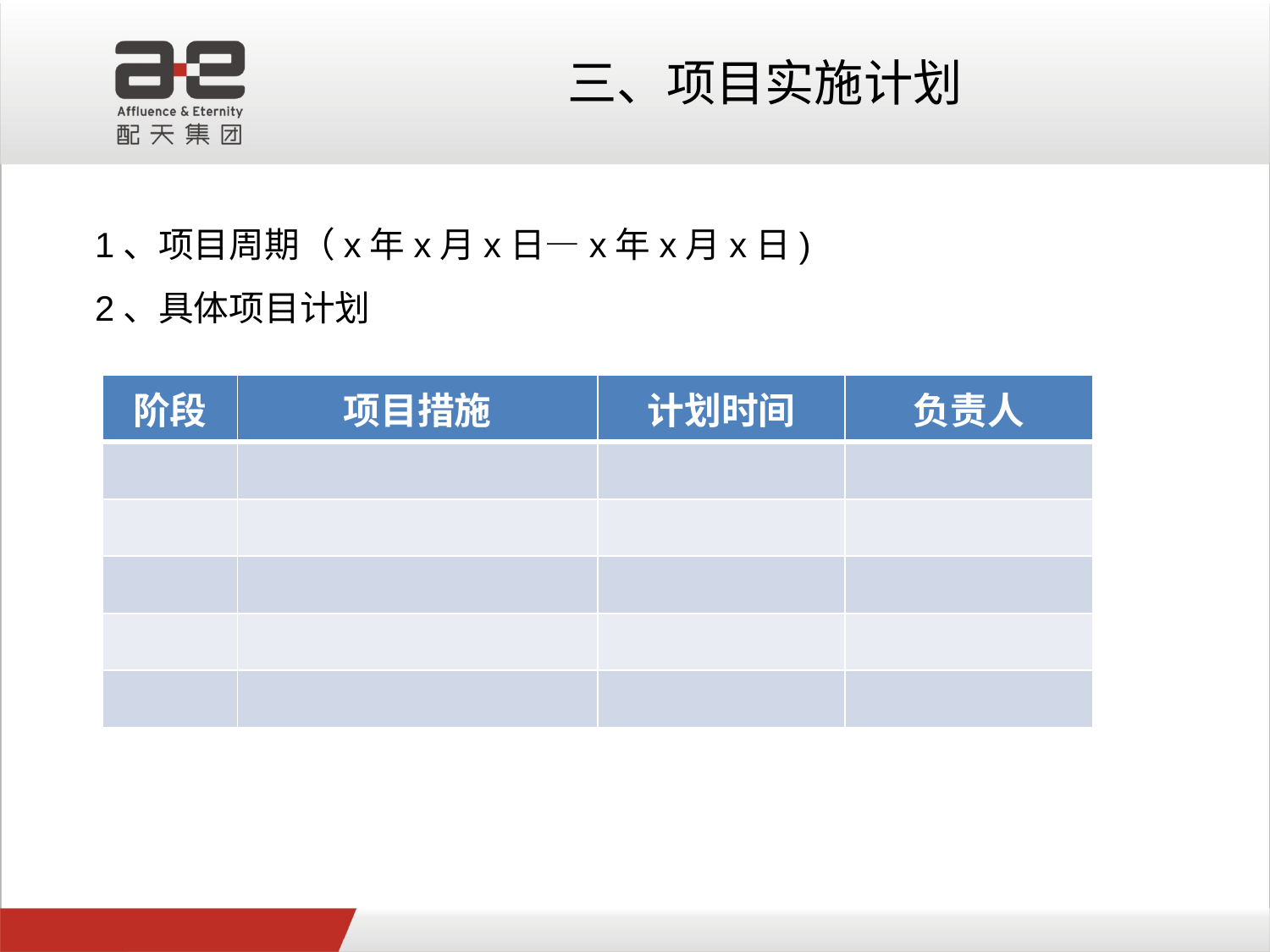

# 三、项目实施计划
1、项目周期（x年x月x日—x年x月x日)
2、具体项目计划
| 阶段 | 项目措施 | 计划时间 | 负责人 |
| --- | --- | --- | --- |
|  |  |  |  |
|  |  |  |  |
|  |  |  |  |
|  |  |  |  |
|  |  |  |  |